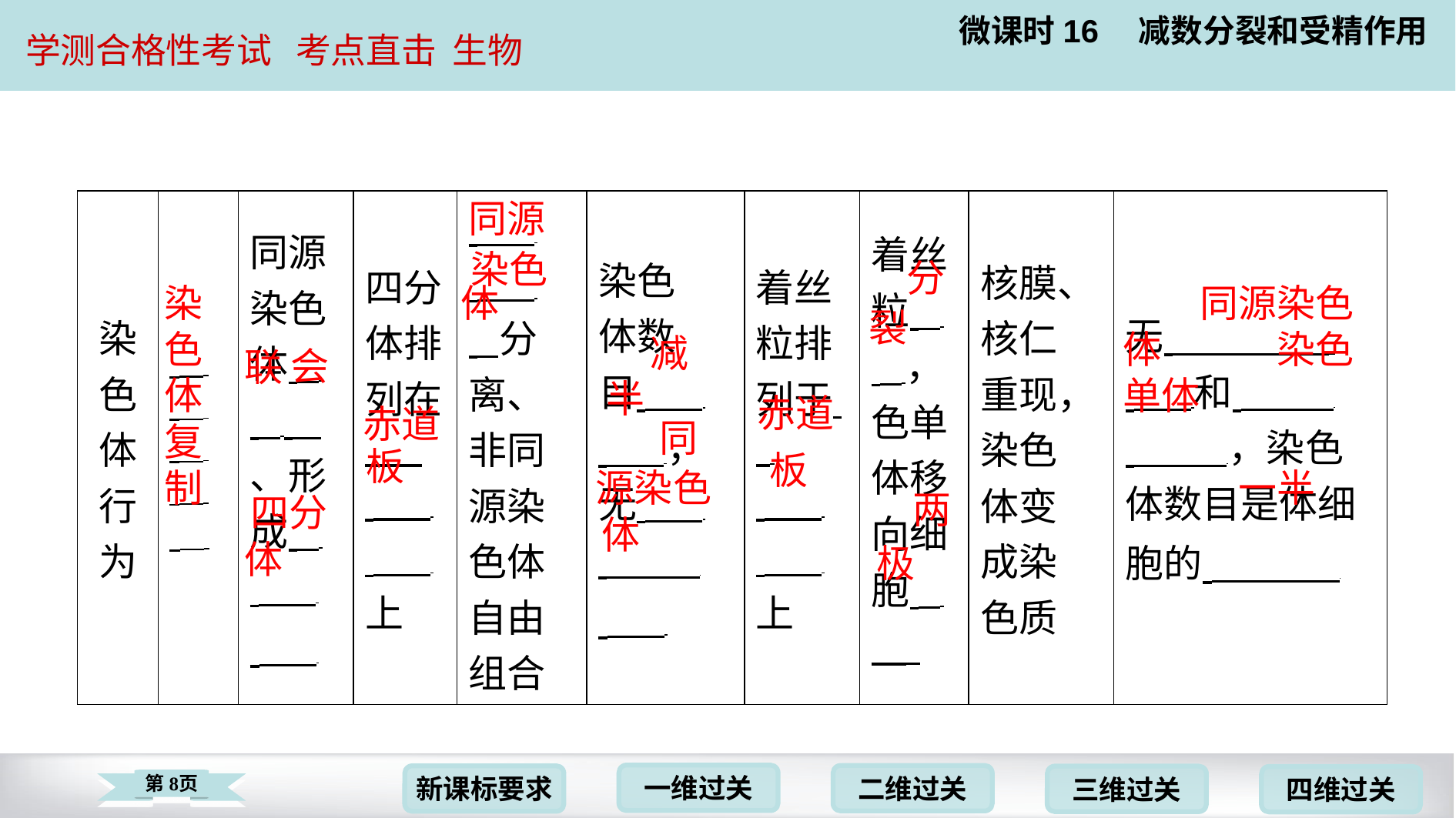

同源
| 染 色 体 行 为 | ⁠ ⁠ ⁠ ⁠ ⁠ | 同源 染色 体 ⁠ ⁠ ⁠ 、形 成 ⁠ ⁠ ⁠ | 四分 体排 列在 ⁠ ⁠ 上 | ⁠ ⁠ ⁠分 离、 非同 源染 色体 自由 组合 | 染色 体数 目 ⁠ ⁠， 无 ⁠ ⁠ ⁠ | 着丝 粒排 列于 ⁠ ⁠ 上 | 着丝 粒 ⁠ ⁠⁠，色单 体移 向细 胞 ⁠ ⁠ | 核膜、 核仁 重现， 染色 体变 成染 色质 | 无 ⁠ 和 ⁠ ，染色 体数目是体细 胞的 ⁠ |
| --- | --- | --- | --- | --- | --- | --- | --- | --- | --- |
染色
分
染
体
同源染色
裂
色
体
染色
减
会
联
体
单体
半
赤道
赤道
同
复
板
板
制
源染色
一半
两
四分
体
体
极